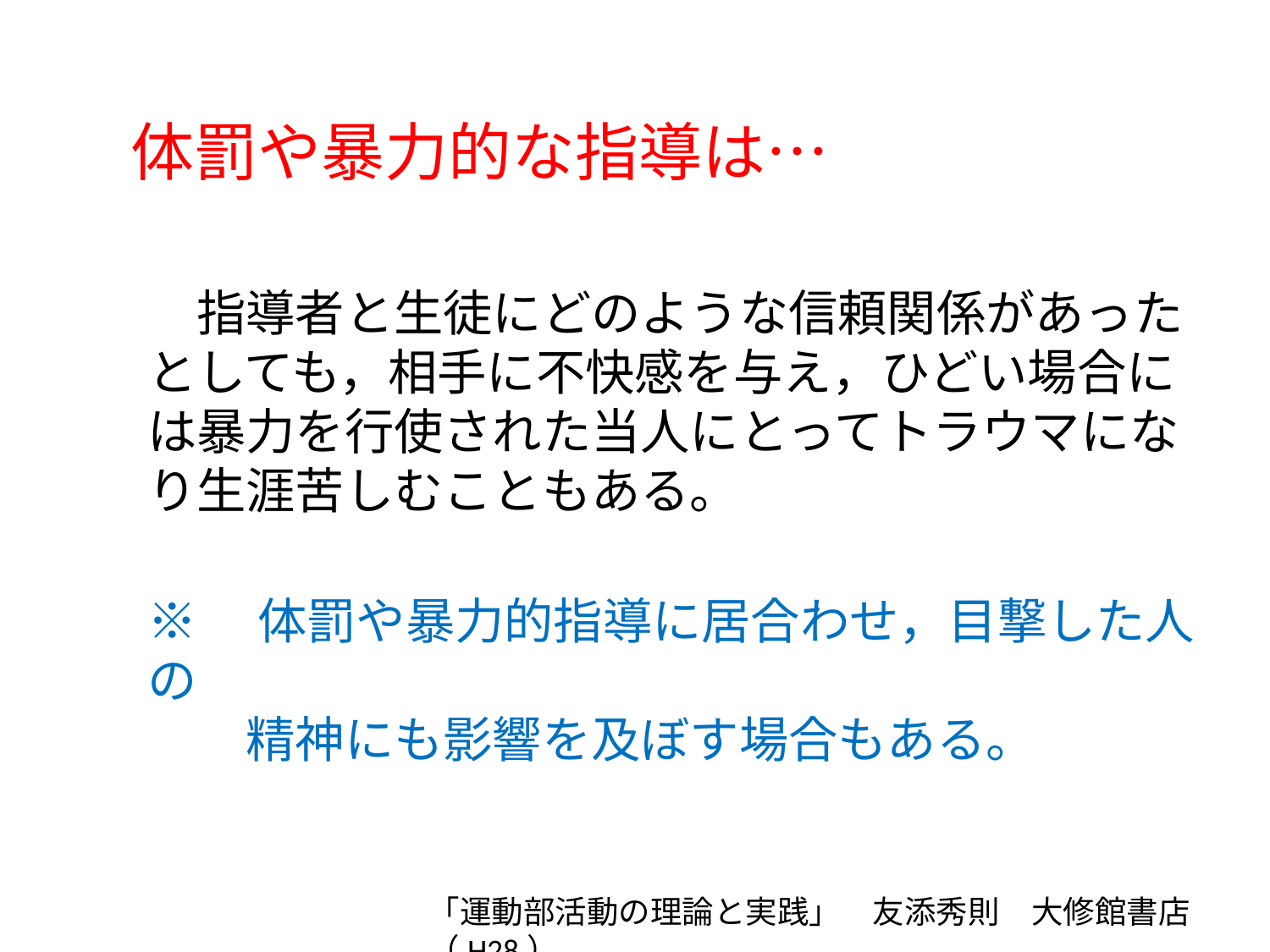

体罰や暴力的な指導は…
　指導者と生徒にどのような信頼関係があったとしても，相手に不快感を与え，ひどい場合には暴力を行使された当人にとってトラウマになり生涯苦しむこともある。
※　体罰や暴力的指導に居合わせ，目撃した人の
　　精神にも影響を及ぼす場合もある。
「運動部活動の理論と実践」　友添秀則　大修館書店　（H28）